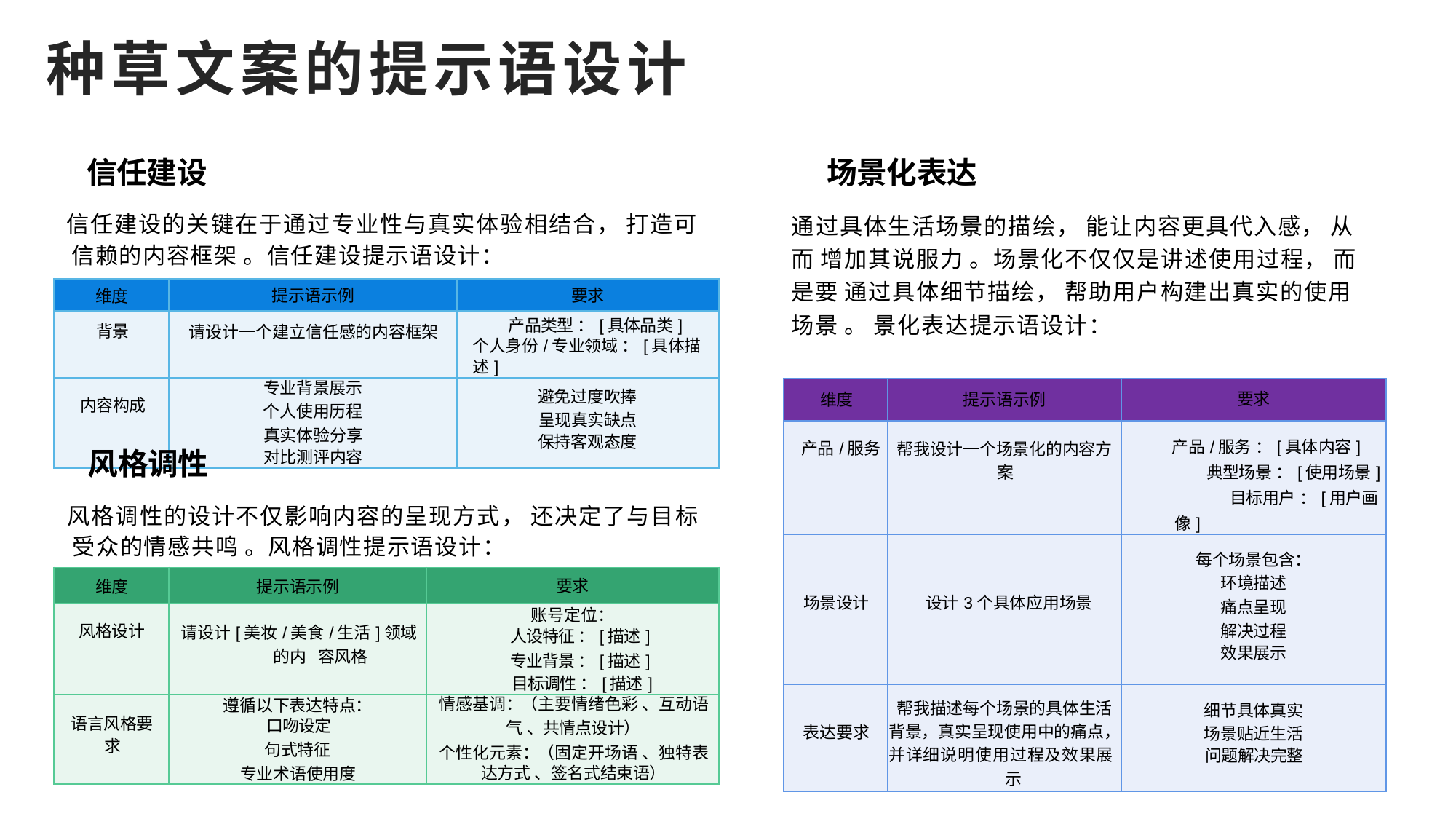

种草文案的提示语设计

信任建设

信任建设的关键在于通过专业性与真实体验相结合， 打造可 信赖的内容框架 。信任建设提示语设计：

场景化表达

通过具体生活场景的描绘， 能让内容更具代入感， 从而 增加其说服力 。场景化不仅仅是讲述使用过程， 而是要 通过具体细节描绘， 帮助用户构建出真实的使用场景 。 景化表达提示语设计：
| 维度 | 提示语示例 | 要求 |
| --- | --- | --- |
| 背景 | 请设计一个建立信任感的内容框架 | 产品类型 ：[具体品类] 个人身份/专业领域 ：[具体描述] |
| 内容构成 | 专业背景展示 个人使用历程 真实体验分享 对比测评内容 | 避免过度吹捧 呈现真实缺点 保持客观态度 |
| 维度 | 提示语示例 | 要求 |
| --- | --- | --- |
| 产品/服务 | 帮我设计一个场景化的内容方 案 | 产品/服务 ：[具体内容] 典型场景 ：[使用场景] 目标用户 ：[用户画像] |
| 场景设计 | 设计3个具体应用场景 | 每个场景包含： 环境描述 痛点呈现 解决过程 效果展示 |
| 表达要求 | 帮我描述每个场景的具体生活 背景，真实呈现使用中的痛点， 并详细说明使用过程及效果展 示 | 细节具体真实 场景贴近生活 问题解决完整 |

风格调性

风格调性的设计不仅影响内容的呈现方式， 还决定了与目标 受众的情感共鸣 。风格调性提示语设计：
| 维度 | 提示语示例 | 要求 |
| --- | --- | --- |
| 风格设计 | 请设计[美妆/美食/生活]领域的内 容风格 | 账号定位： 人设特征 ：[描述] 专业背景 ：[描述] 目标调性 ：[描述] |
| 语言风格要 求 | 遵循以下表达特点： 口吻设定 句式特征 专业术语使用度 | 情感基调：（主要情绪色彩 、互动语 气 、共情点设计） 个性化元素：（固定开场语 、独特表 达方式 、签名式结束语） |